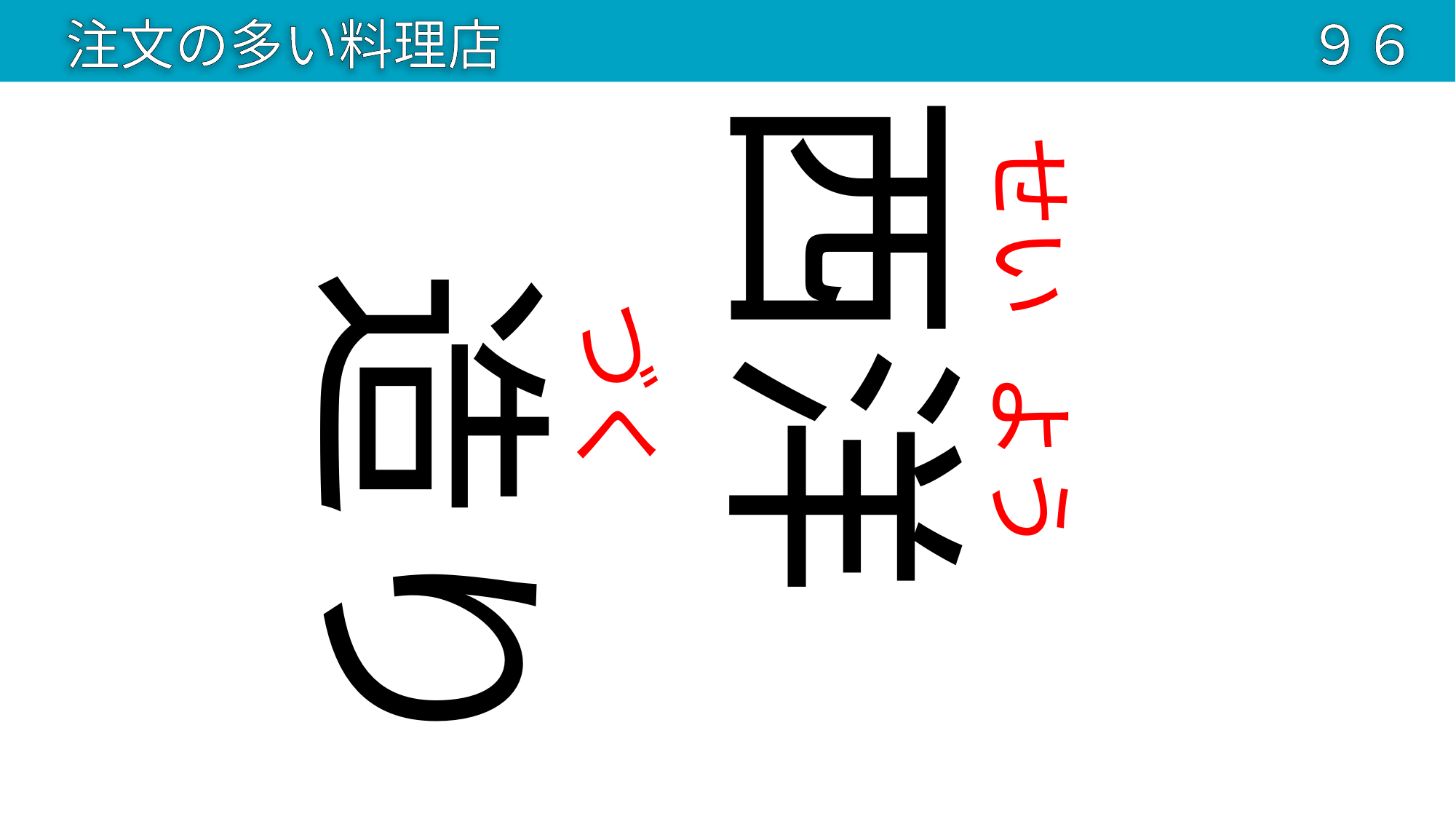

注文の多い料理店
９６
西洋
せい
造り
づく
よう